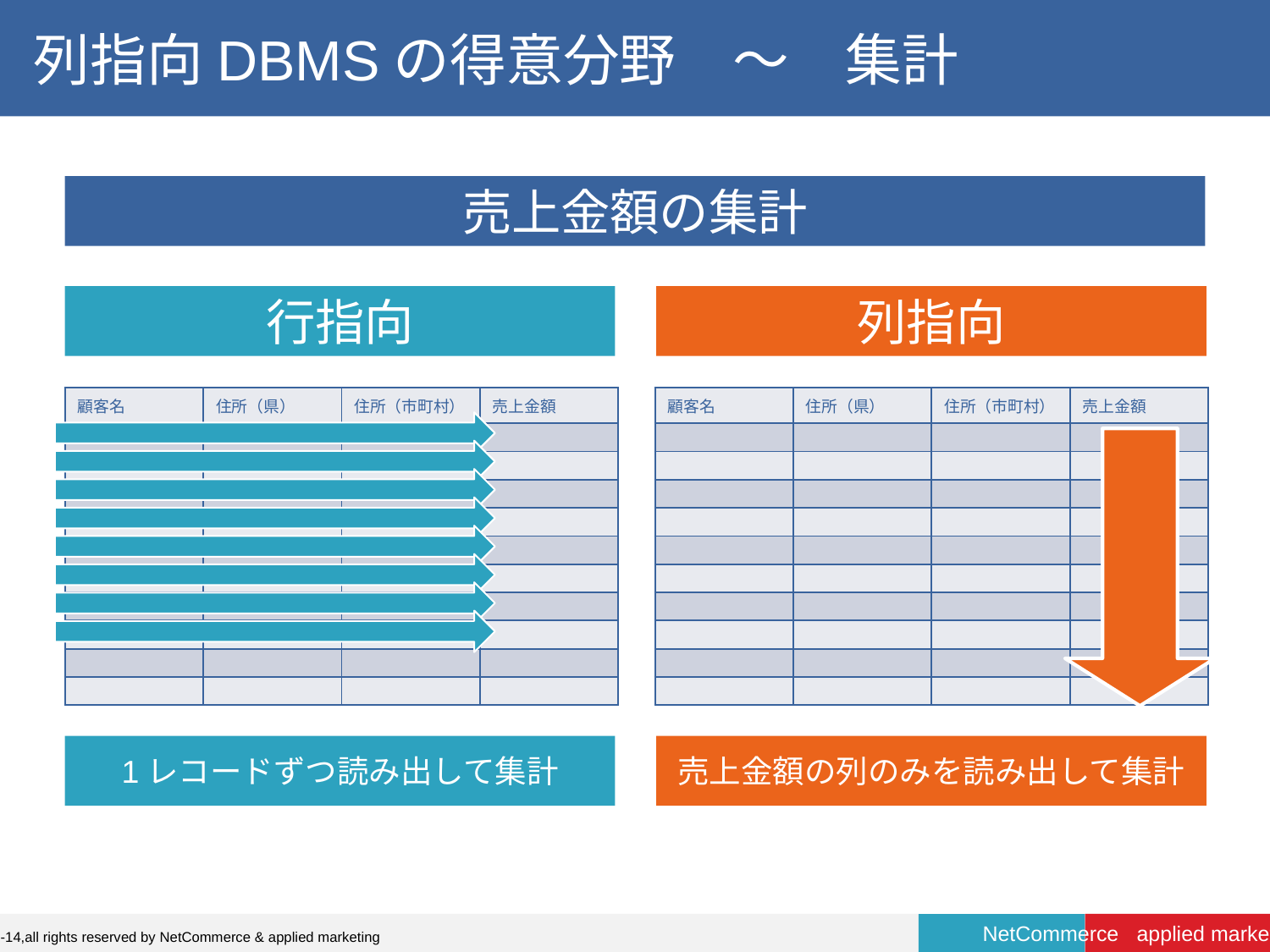

# 列指向DBMSの得意分野　～　集計
売上金額の集計
行指向
列指向
| 顧客名 | 住所（県） | 住所（市町村） | 売上金額 |
| --- | --- | --- | --- |
|  |  |  |  |
|  |  |  |  |
|  |  |  |  |
|  |  |  |  |
|  |  |  |  |
|  |  |  |  |
|  |  |  |  |
|  |  |  |  |
|  |  |  |  |
|  |  |  |  |
| 顧客名 | 住所（県） | 住所（市町村） | 売上金額 |
| --- | --- | --- | --- |
|  |  |  |  |
|  |  |  |  |
|  |  |  |  |
|  |  |  |  |
|  |  |  |  |
|  |  |  |  |
|  |  |  |  |
|  |  |  |  |
|  |  |  |  |
|  |  |  |  |

1レコードずつ読み出して集計
売上金額の列のみを読み出して集計